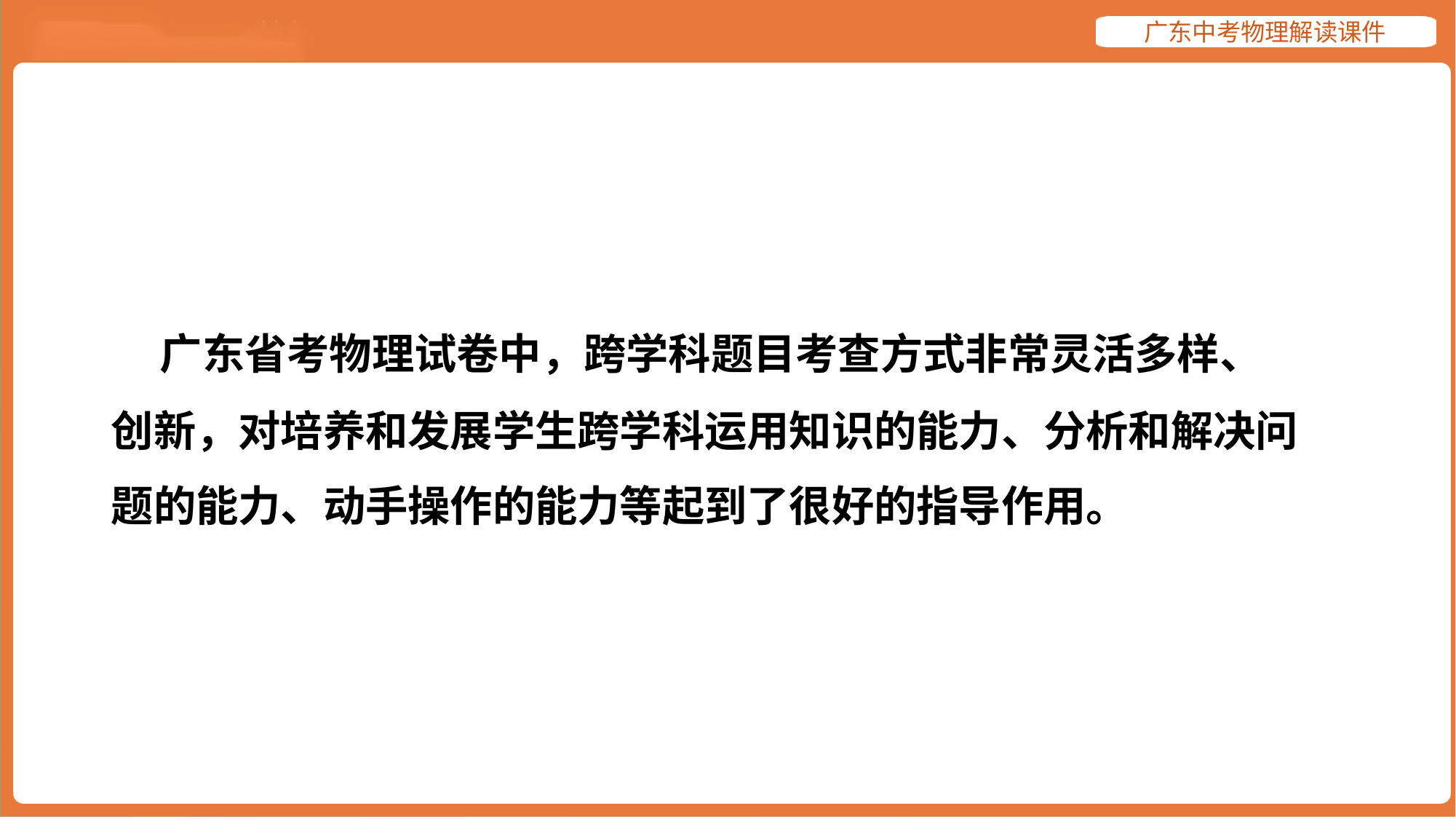

广东省考物理试卷中，跨学科题目考查方式非常灵活多样、
创新，对培养和发展学生跨学科运用知识的能力、分析和解决问
题的能力、动手操作的能力等起到了很好的指导作用。#1.1